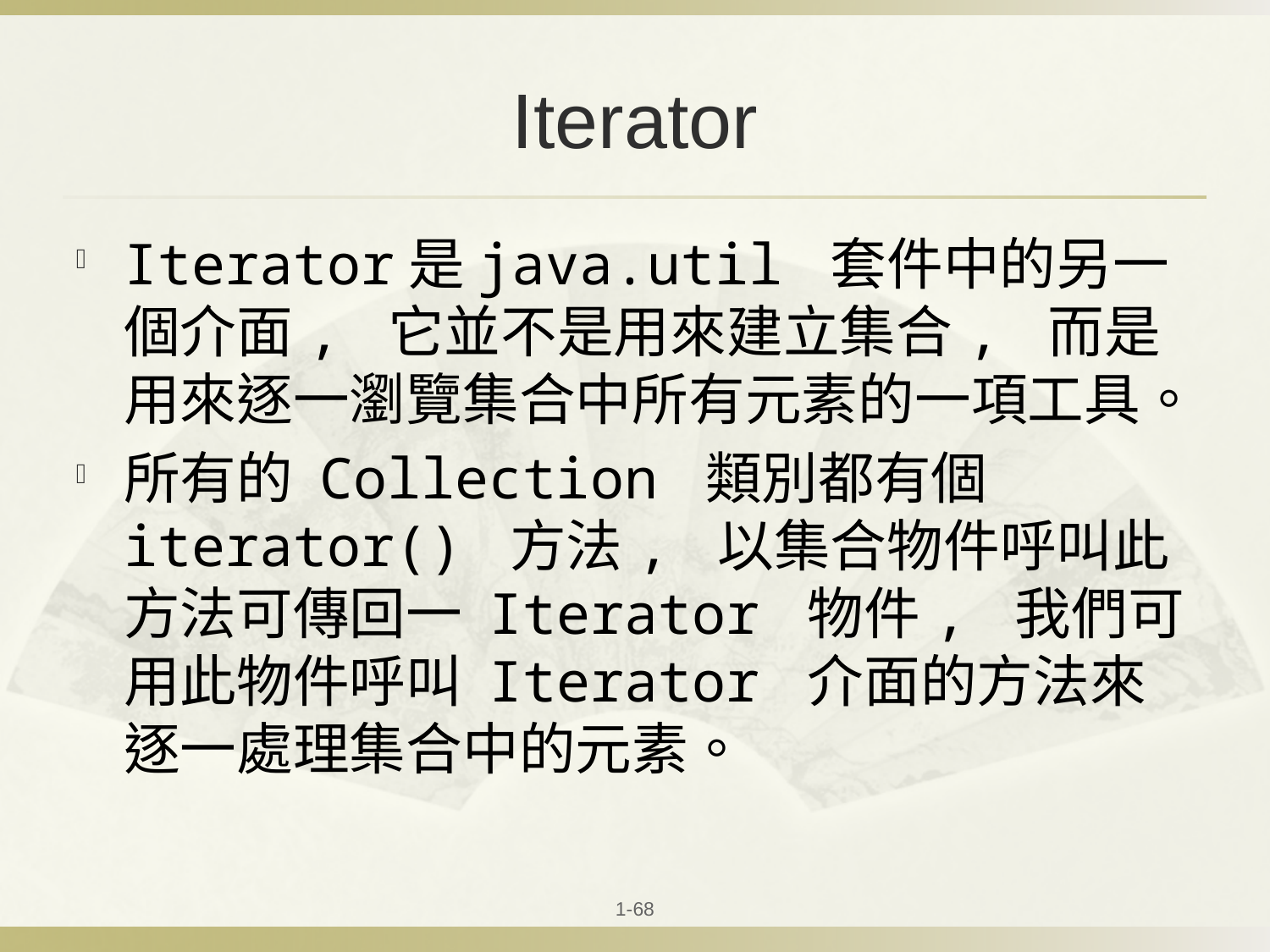

# Iterator
Iterator是java.util 套件中的另一個介面, 它並不是用來建立集合, 而是用來逐一瀏覽集合中所有元素的一項工具。
所有的 Collection 類別都有個 iterator() 方法, 以集合物件呼叫此方法可傳回一 Iterator 物件, 我們可用此物件呼叫 Iterator 介面的方法來逐一處理集合中的元素。
1-68